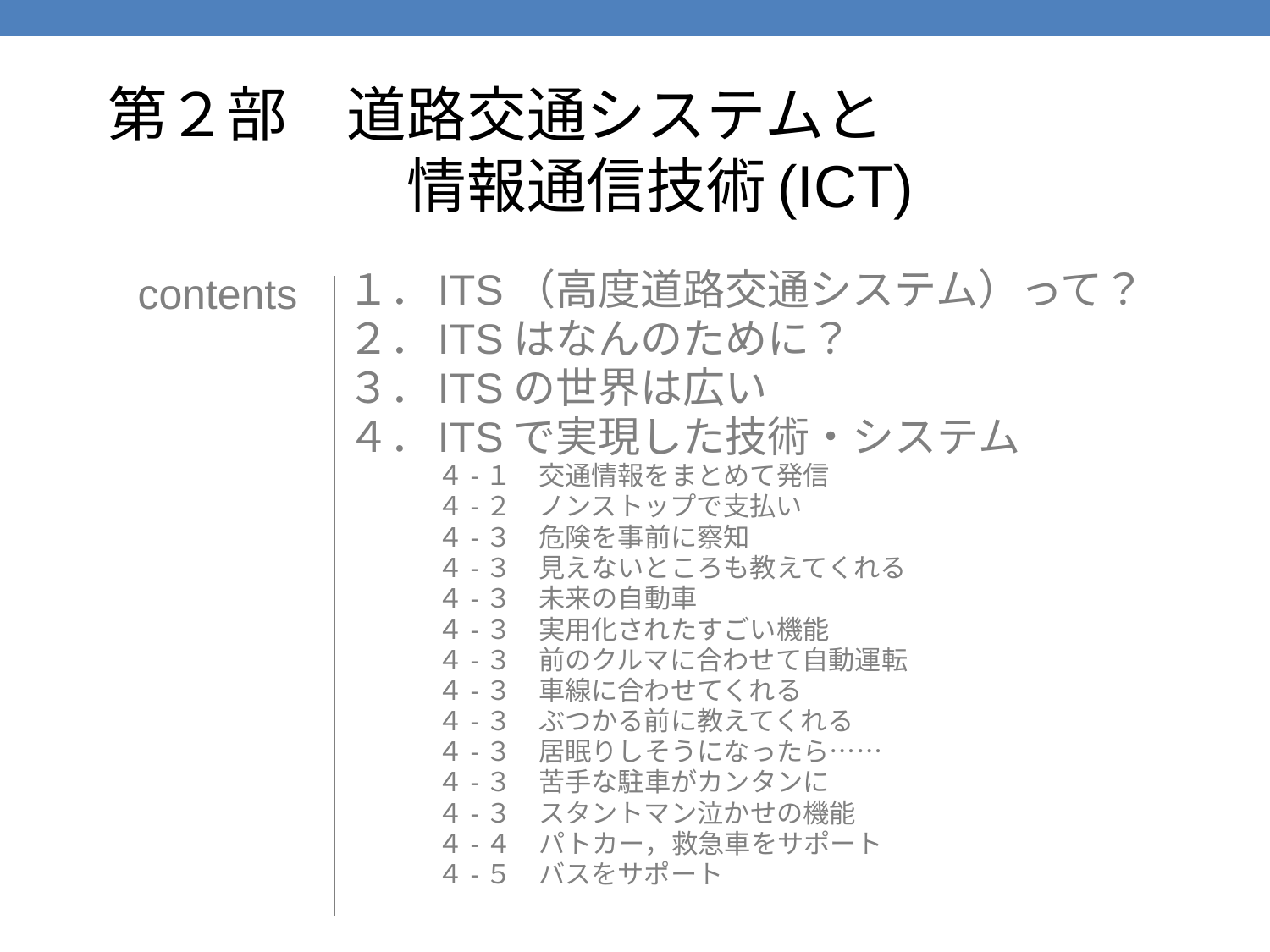

第２部　道路交通システムと
　　　　　情報通信技術(ICT)
contents
１．
２．
３．
４．
ITS（高度道路交通システム）って？
ITSはなんのために？
ITSの世界は広い
ITSで実現した技術・システム
４-１　交通情報をまとめて発信
４-２　ノンストップで支払い
４-３　危険を事前に察知
４-３　見えないところも教えてくれる
４-３　未来の自動車
４-３　実用化されたすごい機能
４-３　前のクルマに合わせて自動運転
４-３　車線に合わせてくれる
４-３　ぶつかる前に教えてくれる
４-３　居眠りしそうになったら……
４-３　苦手な駐車がカンタンに
４-３　スタントマン泣かせの機能
４-４　パトカー，救急車をサポート
４-５　バスをサポート